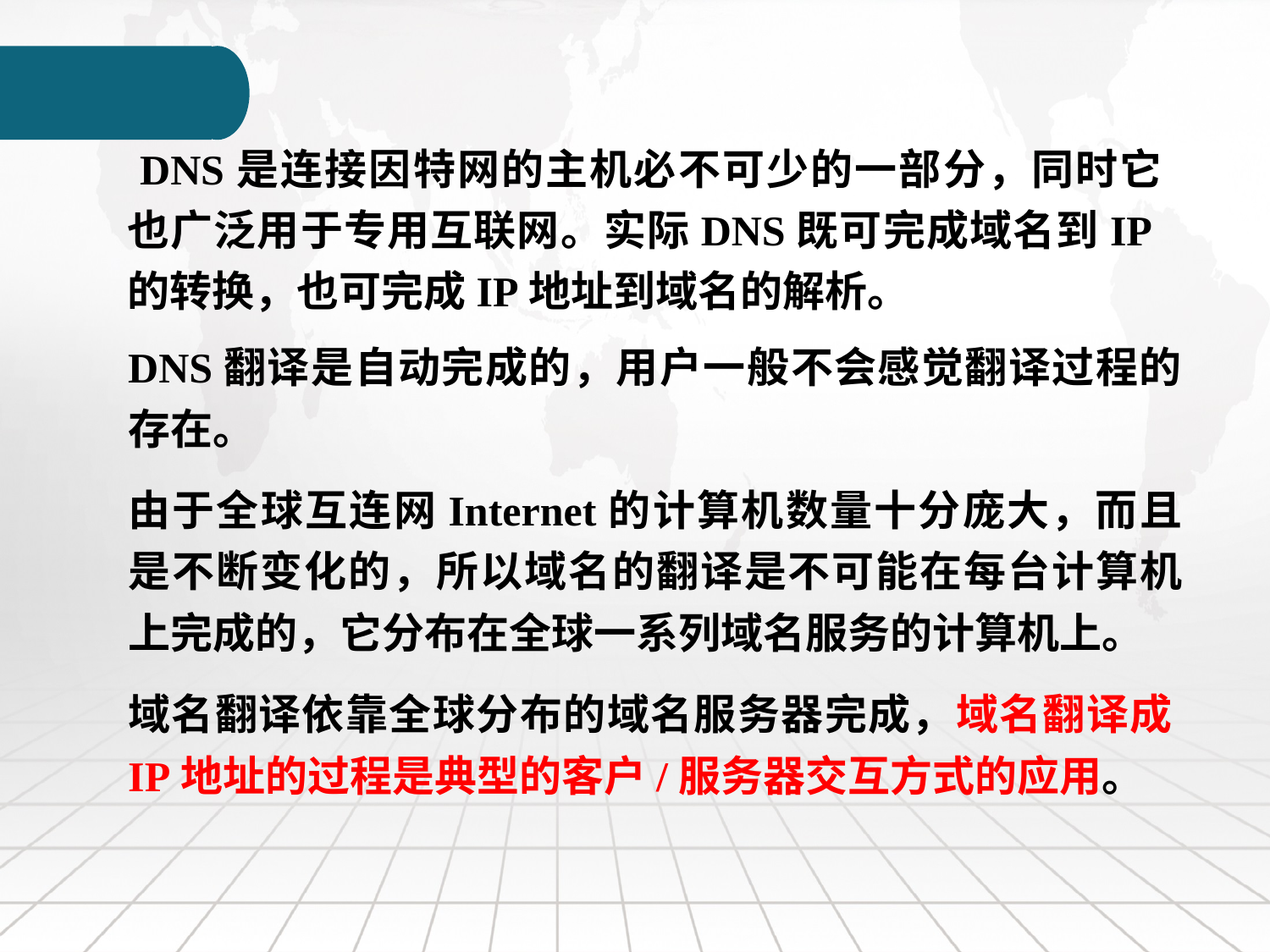

DNS是连接因特网的主机必不可少的一部分，同时它也广泛用于专用互联网。实际DNS既可完成域名到IP的转换，也可完成IP地址到域名的解析。
DNS翻译是自动完成的，用户一般不会感觉翻译过程的存在。
由于全球互连网Internet的计算机数量十分庞大，而且是不断变化的，所以域名的翻译是不可能在每台计算机上完成的，它分布在全球一系列域名服务的计算机上。
域名翻译依靠全球分布的域名服务器完成，域名翻译成IP地址的过程是典型的客户/服务器交互方式的应用。